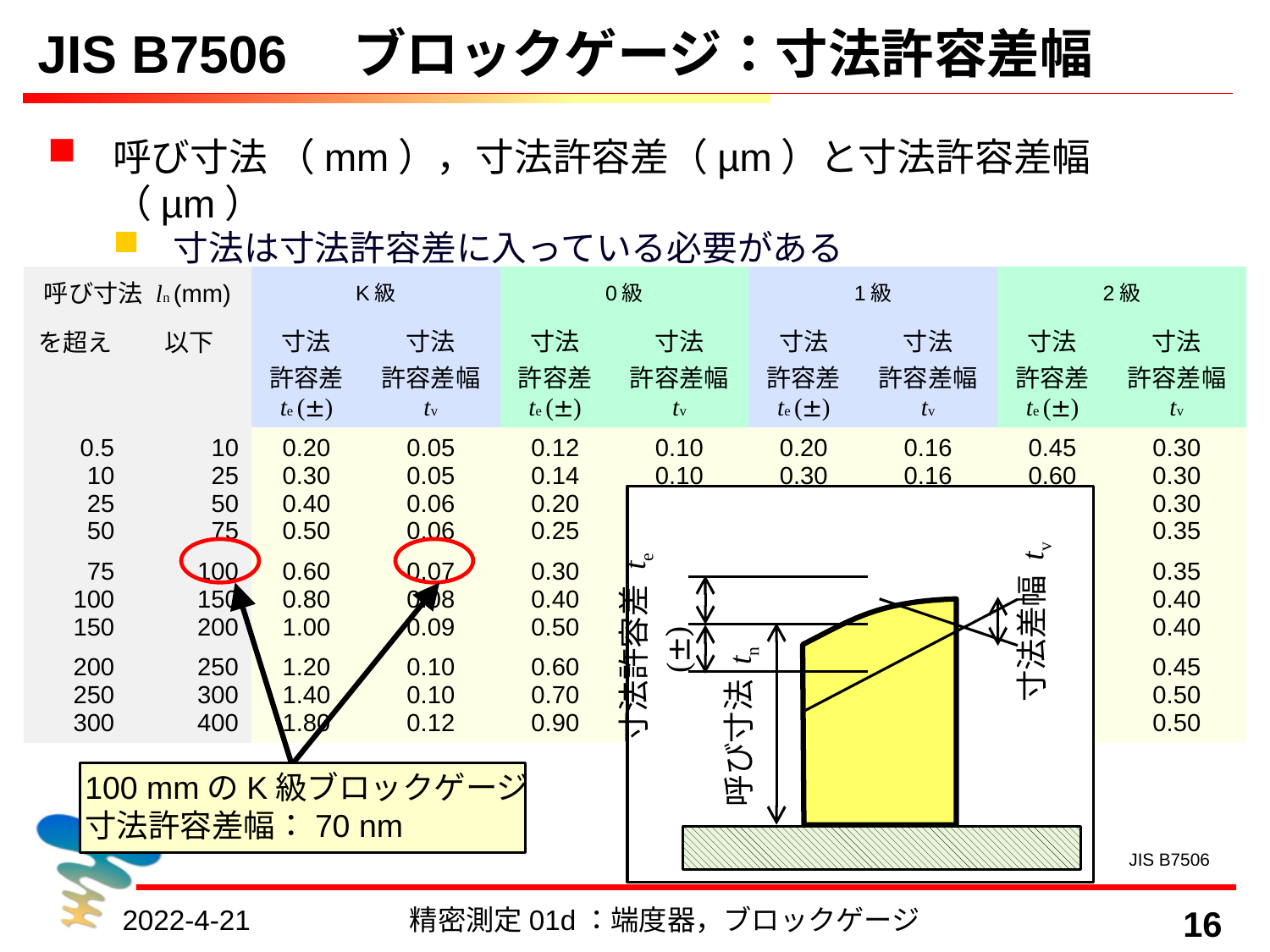

# JIS B7506　ブロックゲージ：寸法許容差幅
呼び寸法 （mm），寸法許容差（µm）と寸法許容差幅（µm）
寸法は寸法許容差に入っている必要がある
寸法差は寸法許容差幅に入っている必要がある
| 呼び寸法 ln (mm) |  | K級 |  | 0級 |  | 1級 |  | 2級 |  |
| --- | --- | --- | --- | --- | --- | --- | --- | --- | --- |
| を超え | 以下 | 寸法 許容差 te (±) | 寸法 許容差幅 tv | 寸法 許容差 te (±) | 寸法 許容差幅 tv | 寸法 許容差 te (±) | 寸法 許容差幅 tv | 寸法 許容差 te (±) | 寸法 許容差幅 tv |
| 0.5 10 25 50 | 10 25 50 75 | 0.20 0.30 0.40 0.50 | 0.05 0.05 0.06 0.06 | 0.12 0.14 0.20 0.25 | 0.10 0.10 0.10 0.12 | 0.20 0.30 0.40 0.50 | 0.16 0.16 0.18 0.18 | 0.45 0.60 0.80 1.00 | 0.30 0.30 0.30 0.35 |
| 75 100 150 | 100 150 200 | 0.60 0.80 1.00 | 0.07 0.08 0.09 | 0.30 0.40 0.50 | 0.12 0.14 0.16 | 0.60 0.80 1.00 | 0.20 0.20 0.25 | 1.20 1.60 2.00 | 0.35 0.40 0.40 |
| 200 250 300 | 250 300 400 | 1.20 1.40 1.80 | 0.10 0.10 0.12 | 0.60 0.70 0.90 | 0.16 0.18 0.20 | 1.20 1.40 1.80 | 0.25 0.25 0.30 | 2.40 2.80 3.60 | 0.45 0.50 0.50 |

寸法差幅 tv

寸法許容差 te (±)
呼び寸法 tn

100 mmのK級ブロックゲージ
寸法許容差幅：70 nm
JIS B7506
2022-4-21
精密測定01d：端度器，ブロックゲージ
16